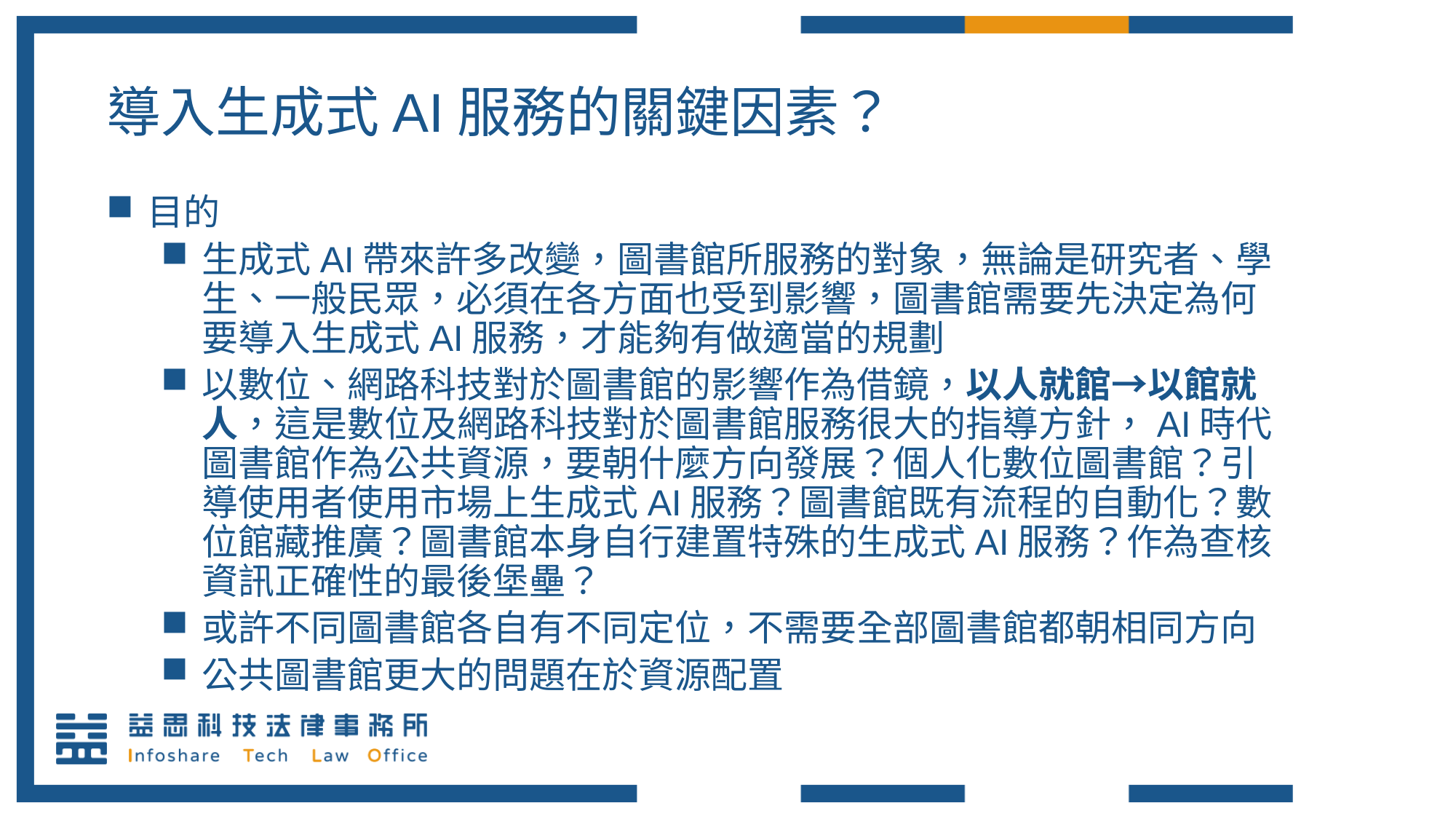

導入生成式AI服務的關鍵因素？
目的
生成式AI帶來許多改變，圖書館所服務的對象，無論是研究者、學生、一般民眾，必須在各方面也受到影響，圖書館需要先決定為何要導入生成式AI服務，才能夠有做適當的規劃
以數位、網路科技對於圖書館的影響作為借鏡，以人就館→以館就人，這是數位及網路科技對於圖書館服務很大的指導方針，AI時代圖書館作為公共資源，要朝什麼方向發展？個人化數位圖書館？引導使用者使用市場上生成式AI服務？圖書館既有流程的自動化？數位館藏推廣？圖書館本身自行建置特殊的生成式AI服務？作為查核資訊正確性的最後堡壘？
或許不同圖書館各自有不同定位，不需要全部圖書館都朝相同方向
公共圖書館更大的問題在於資源配置